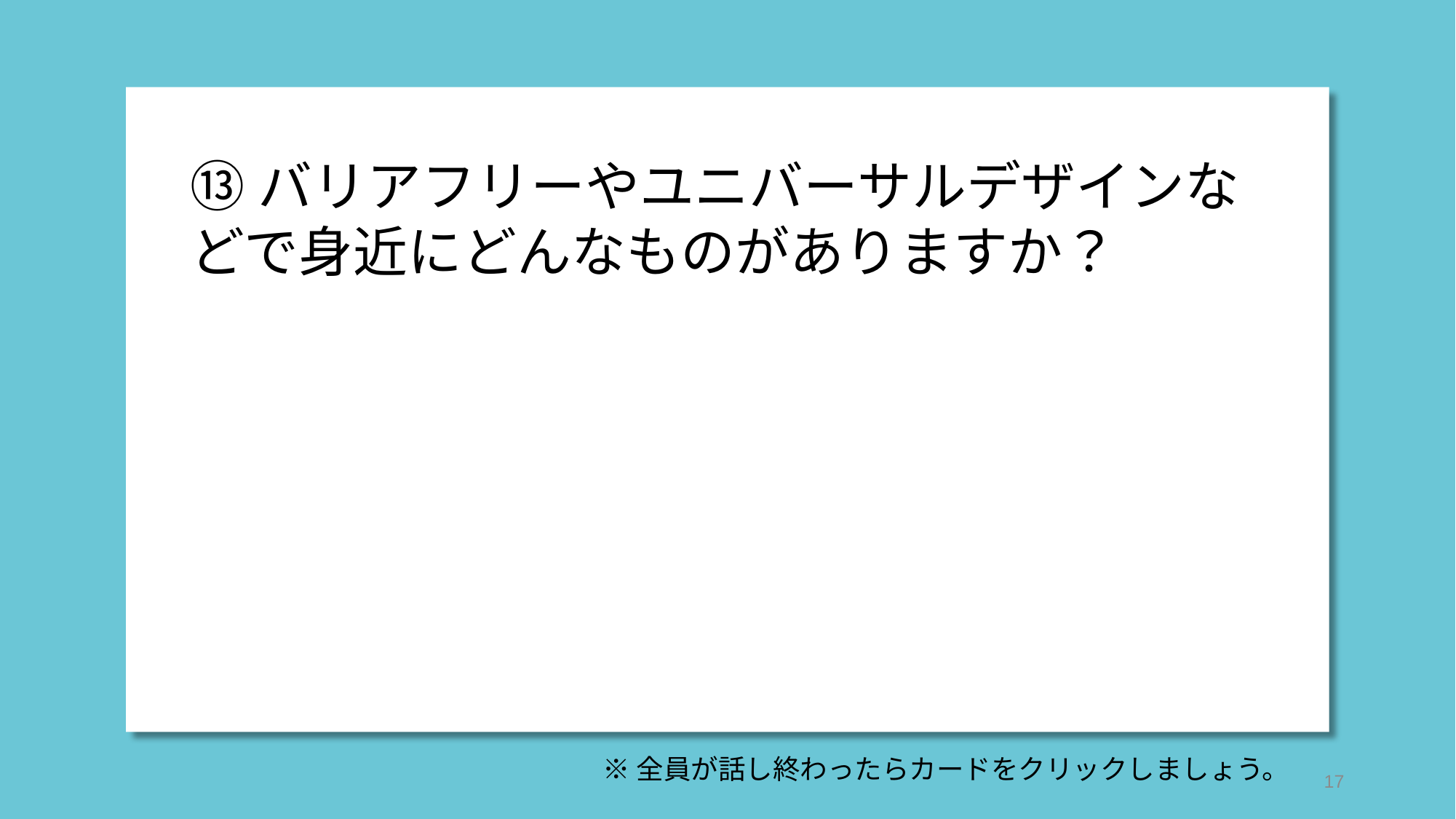

⑬バリアフリーやユニバーサルデザインなどで身近にどんなものがありますか？
※全員が話し終わったらカードをクリックしましょう。
17